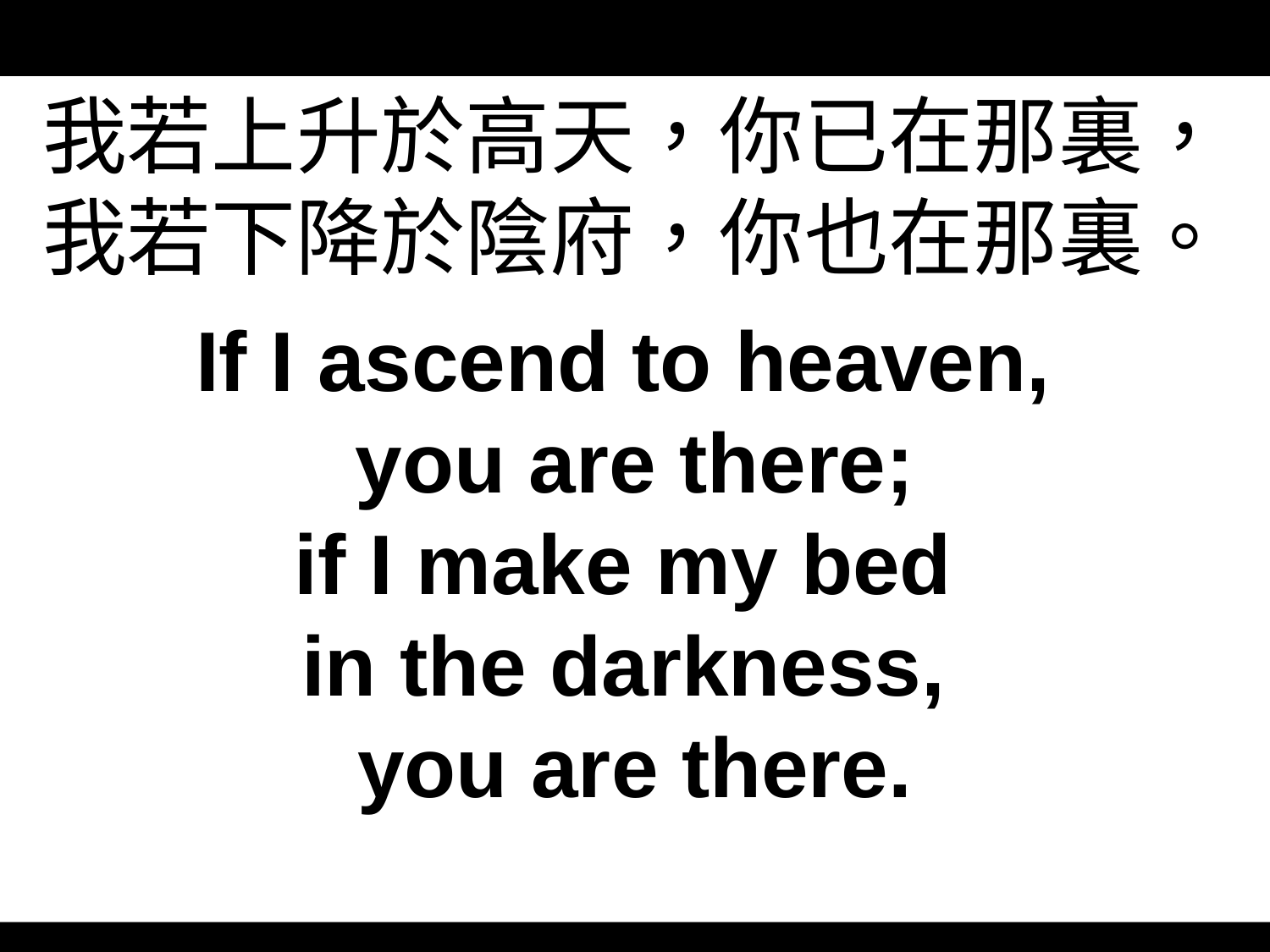

我若上升於高天，你已在那裏，我若下降於陰府，你也在那裏。
If I ascend to heaven,
you are there;
if I make my bed
in the darkness,
you are there.